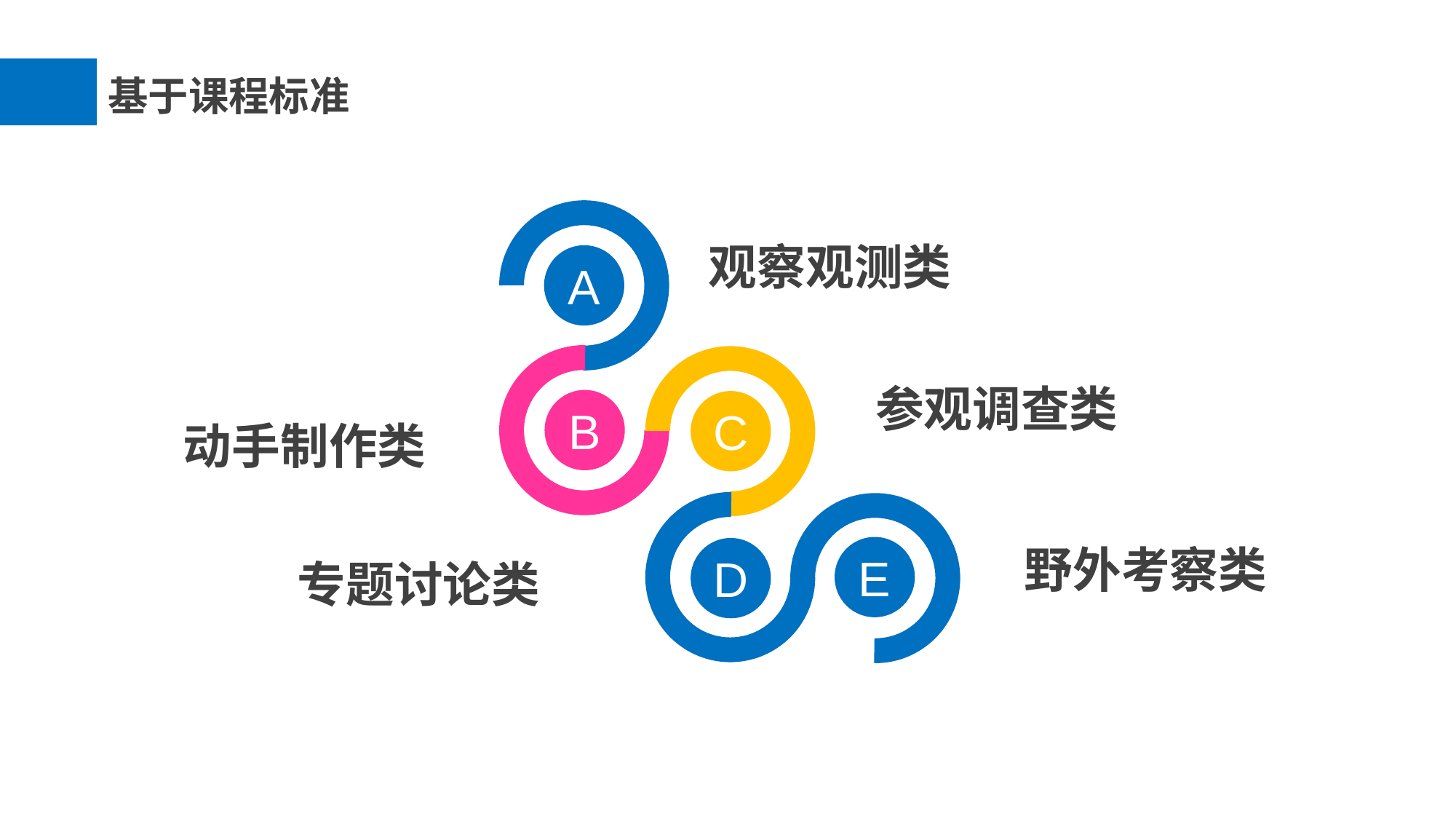

基于课程标准

观察观测类
A

参观调查类
动手制作类
B
C

野外考察类
E
D
专题讨论类